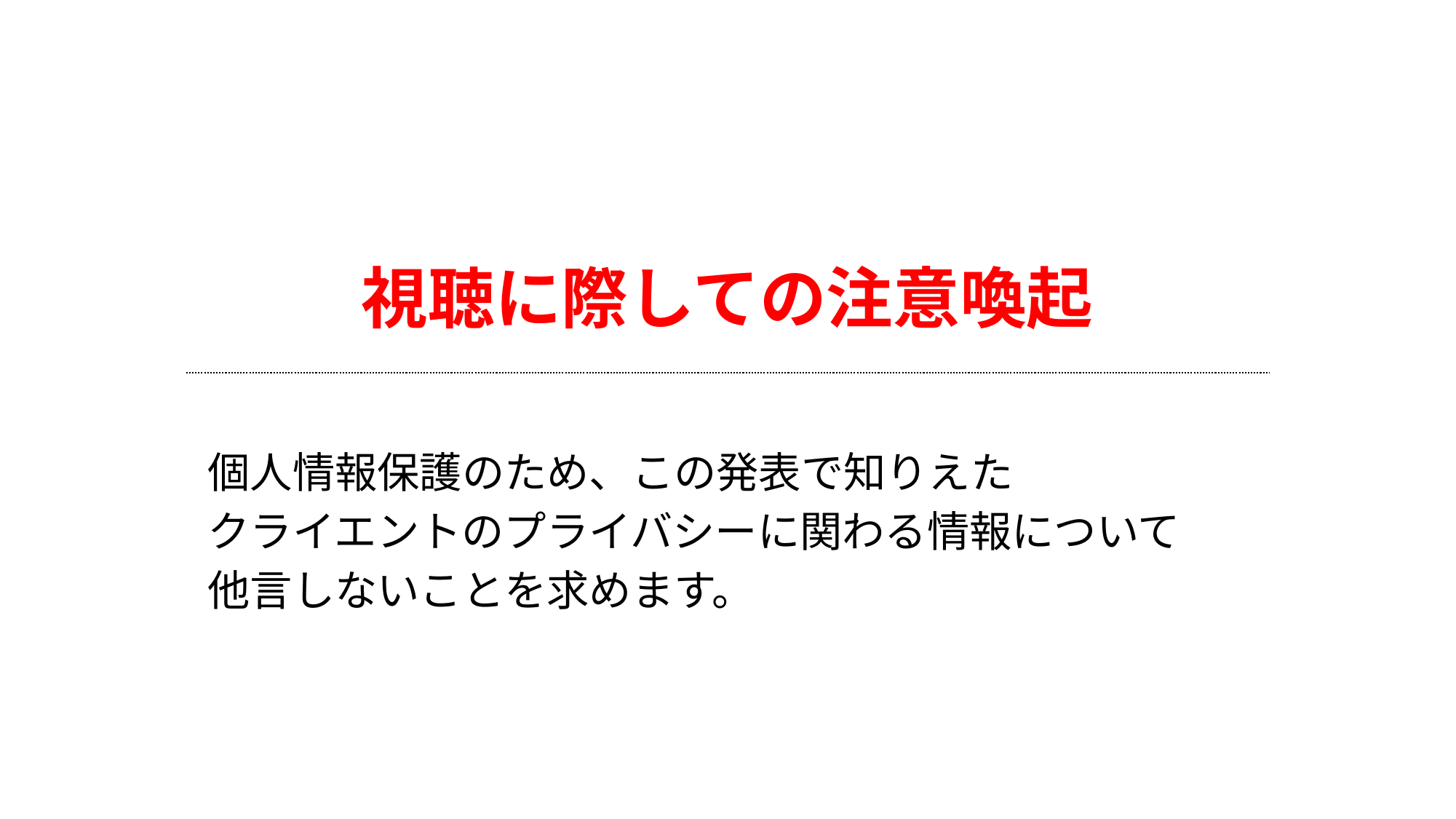

視聴に際しての注意喚起
個人情報保護のため、この発表で知りえた
クライエントのプライバシーに関わる情報について
他言しないことを求めます。